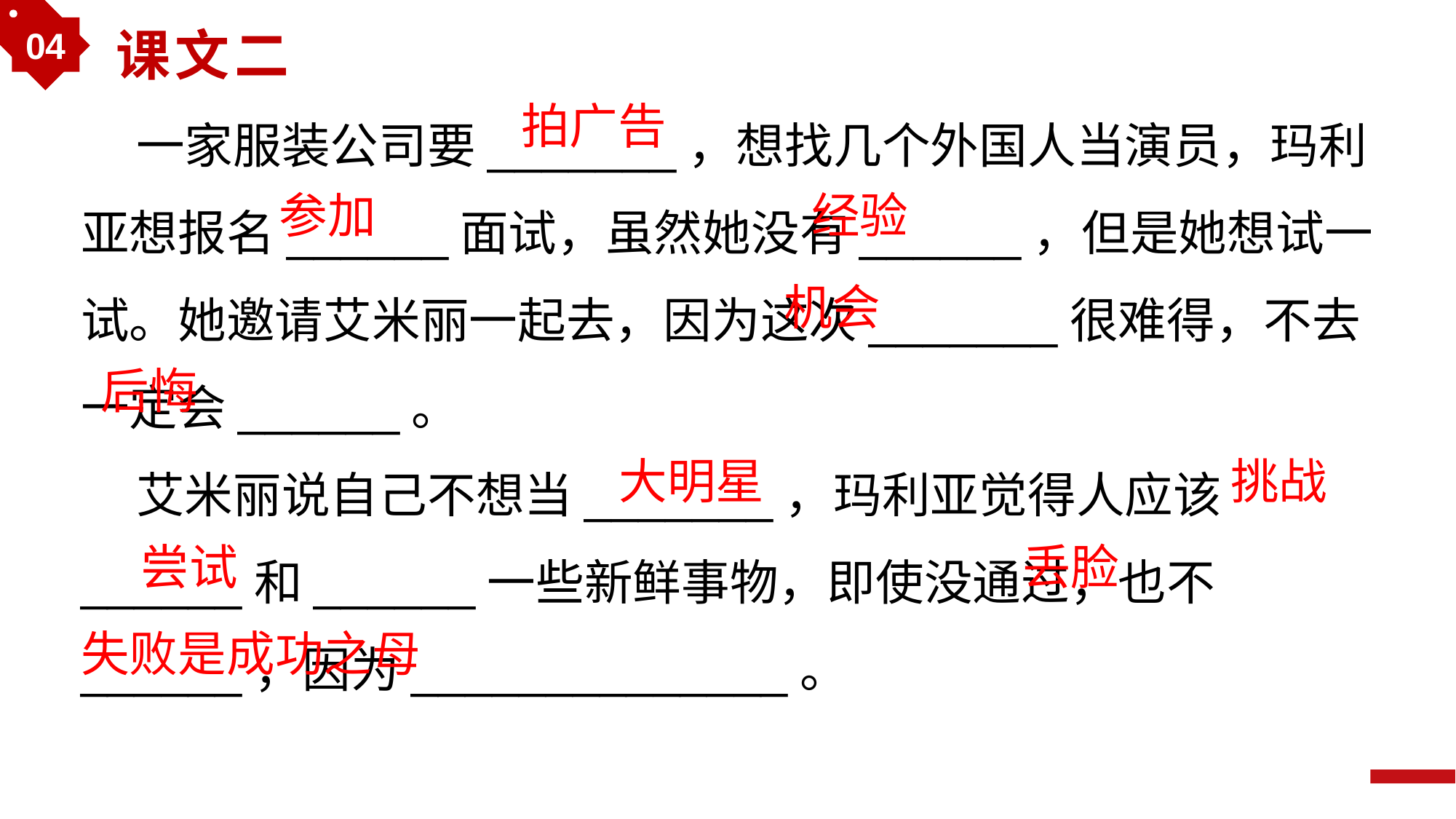

04
课文二
    一家服装公司要_______，想找几个外国人当演员，玛利亚想报名______面试，虽然她没有______，但是她想试一试。她邀请艾米丽一起去，因为这次_______很难得，不去一定会______。
    艾米丽说自己不想当_______，玛利亚觉得人应该______和______一些新鲜事物，即使没通过，也不______，因为______________。
拍广告
参加
经验
机会
后悔
大明星
挑战
尝试
丢脸
失败是成功之母